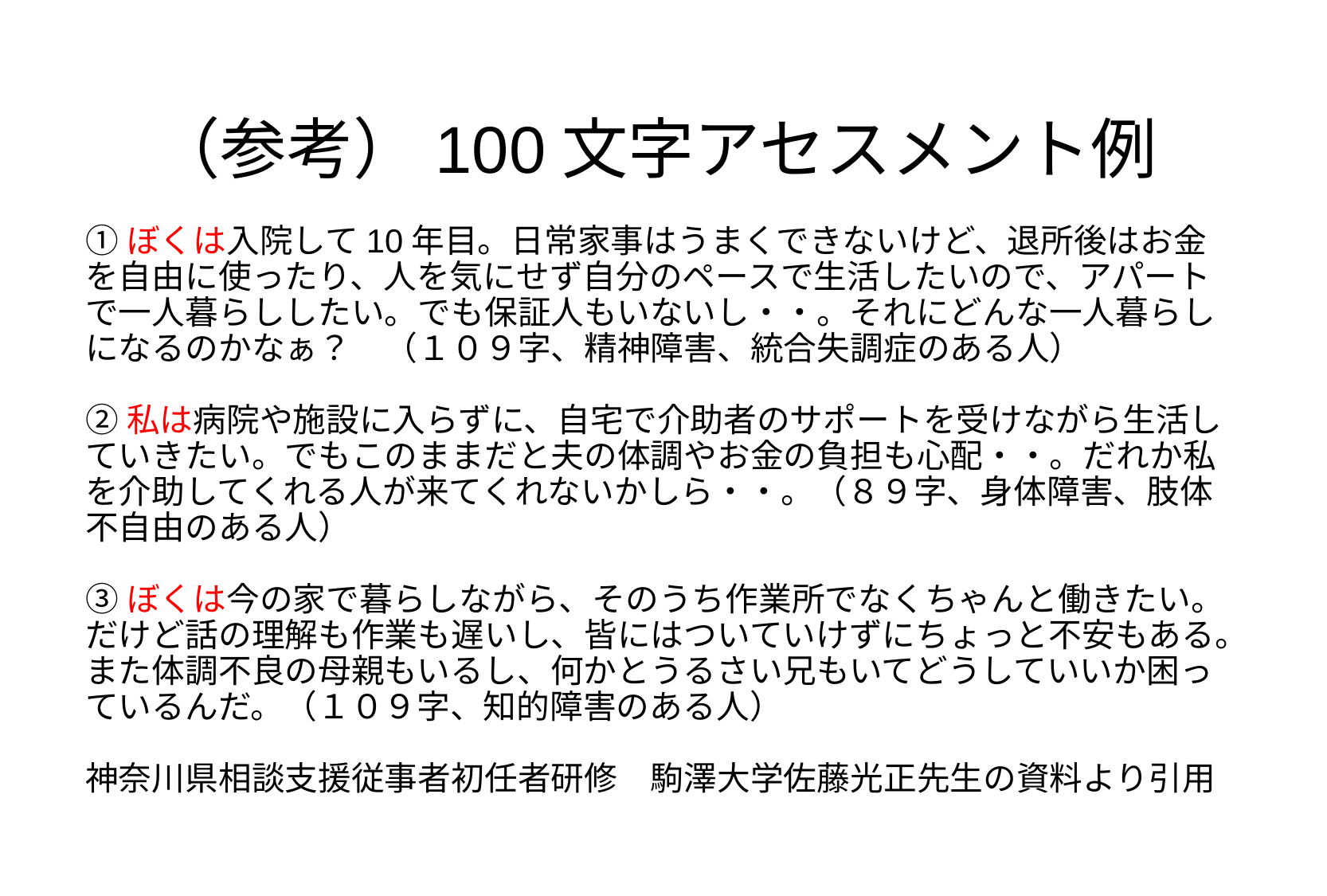

# （参考）100文字アセスメント例
①ぼくは入院して10年目。日常家事はうまくできないけど、退所後はお金を自由に使ったり、人を気にせず自分のペースで生活したいので、アパートで一人暮らししたい。でも保証人もいないし・・。それにどんな一人暮らしになるのかなぁ？　（１０９字、精神障害、統合失調症のある人）

②私は病院や施設に入らずに、自宅で介助者のサポートを受けながら生活していきたい。でもこのままだと夫の体調やお金の負担も心配・・。だれか私を介助してくれる人が来てくれないかしら・・。（８９字、身体障害、肢体不自由のある人）

③ぼくは今の家で暮らしながら、そのうち作業所でなくちゃんと働きたい。だけど話の理解も作業も遅いし、皆にはついていけずにちょっと不安もある。また体調不良の母親もいるし、何かとうるさい兄もいてどうしていいか困っているんだ。（１０９字、知的障害のある人）

神奈川県相談支援従事者初任者研修　駒澤大学佐藤光正先生の資料より引用